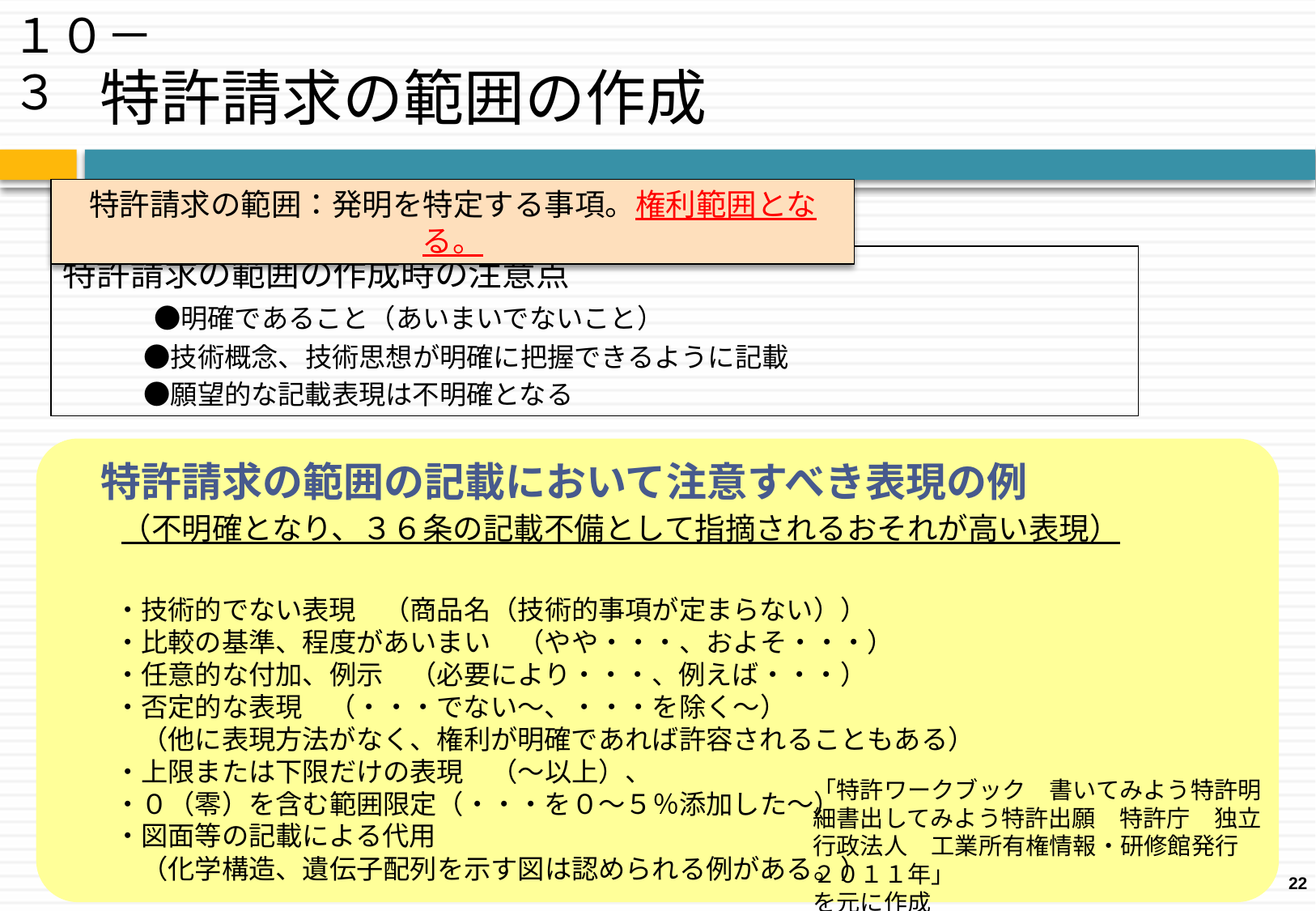

１０－３
# 特許請求の範囲の作成
特許請求の範囲：発明を特定する事項。権利範囲となる。
特許請求の範囲の作成時の注意点
　　　●明確であること（あいまいでないこと）
　　　●技術概念、技術思想が明確に把握できるように記載
　　　●願望的な記載表現は不明確となる
　特許請求の範囲の記載において注意すべき表現の例
　　（不明確となり、３６条の記載不備として指摘されるおそれが高い表現）

　　・技術的でない表現　（商品名（技術的事項が定まらない））
　　・比較の基準、程度があいまい　（やや・・・、およそ・・・）
　　・任意的な付加、例示　（必要により・・・、例えば・・・）
　　・否定的な表現　（・・・でない～、・・・を除く～）
　　　（他に表現方法がなく、権利が明確であれば許容されることもある）
　　・上限または下限だけの表現　（～以上）、
　　・０（零）を含む範囲限定（・・・を０～５％添加した～）
　　・図面等の記載による代用
　　　（化学構造、遺伝子配列を示す図は認められる例がある。）
「特許ワークブック　書いてみよう特許明細書出してみよう特許出願　特許庁　独立行政法人　工業所有権情報・研修館発行　２０１１年」
を元に作成
22